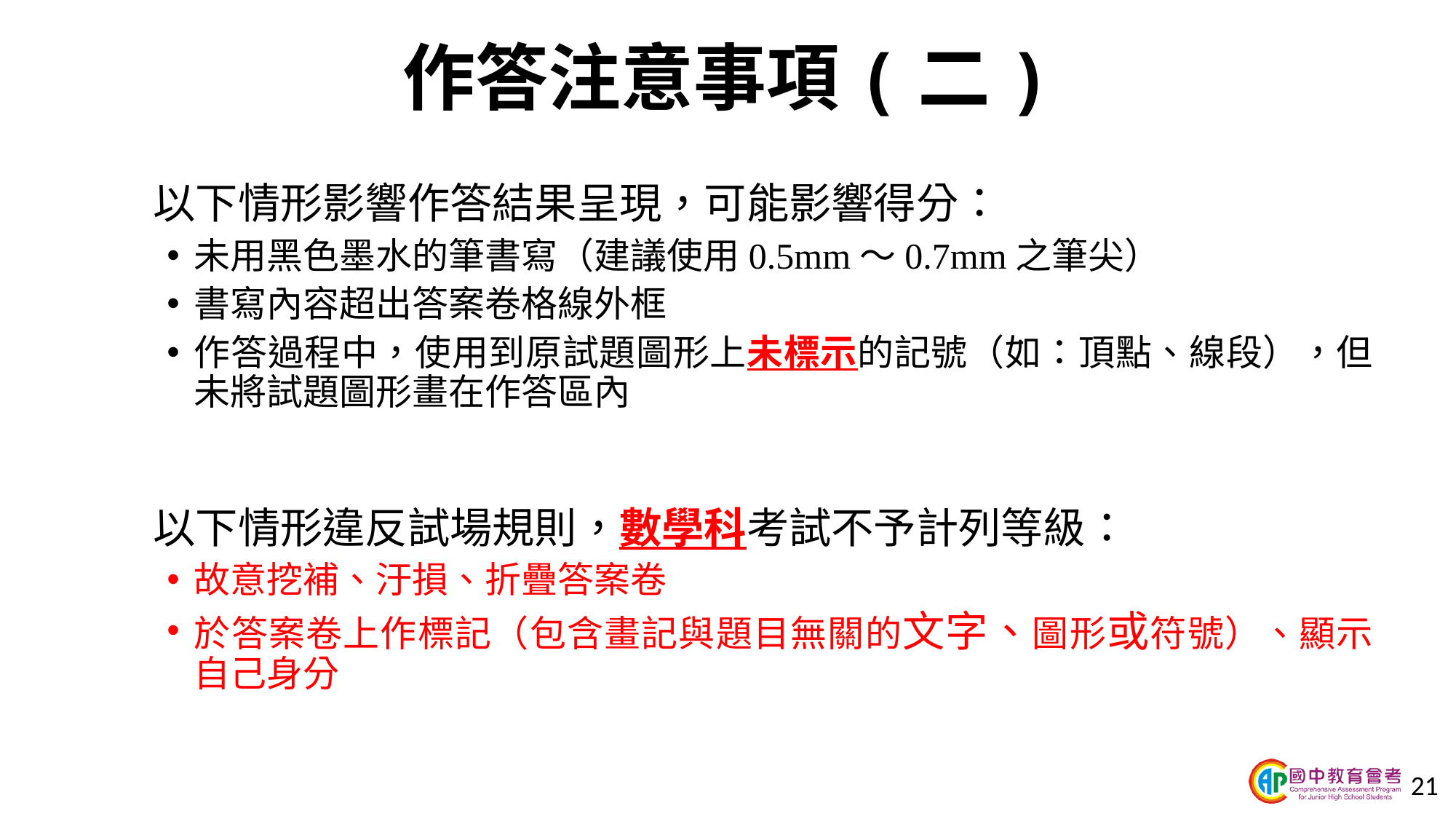

# 作答注意事項(二)
以下情形影響作答結果呈現，可能影響得分：
未用黑色墨水的筆書寫（建議使用0.5mm～0.7mm之筆尖）
書寫內容超出答案卷格線外框
作答過程中，使用到原試題圖形上未標示的記號（如：頂點、線段），但未將試題圖形畫在作答區內

以下情形違反試場規則，數學科考試不予計列等級：
故意挖補、汙損、折疊答案卷
於答案卷上作標記（包含畫記與題目無關的文字、圖形或符號）、顯示自己身分
21